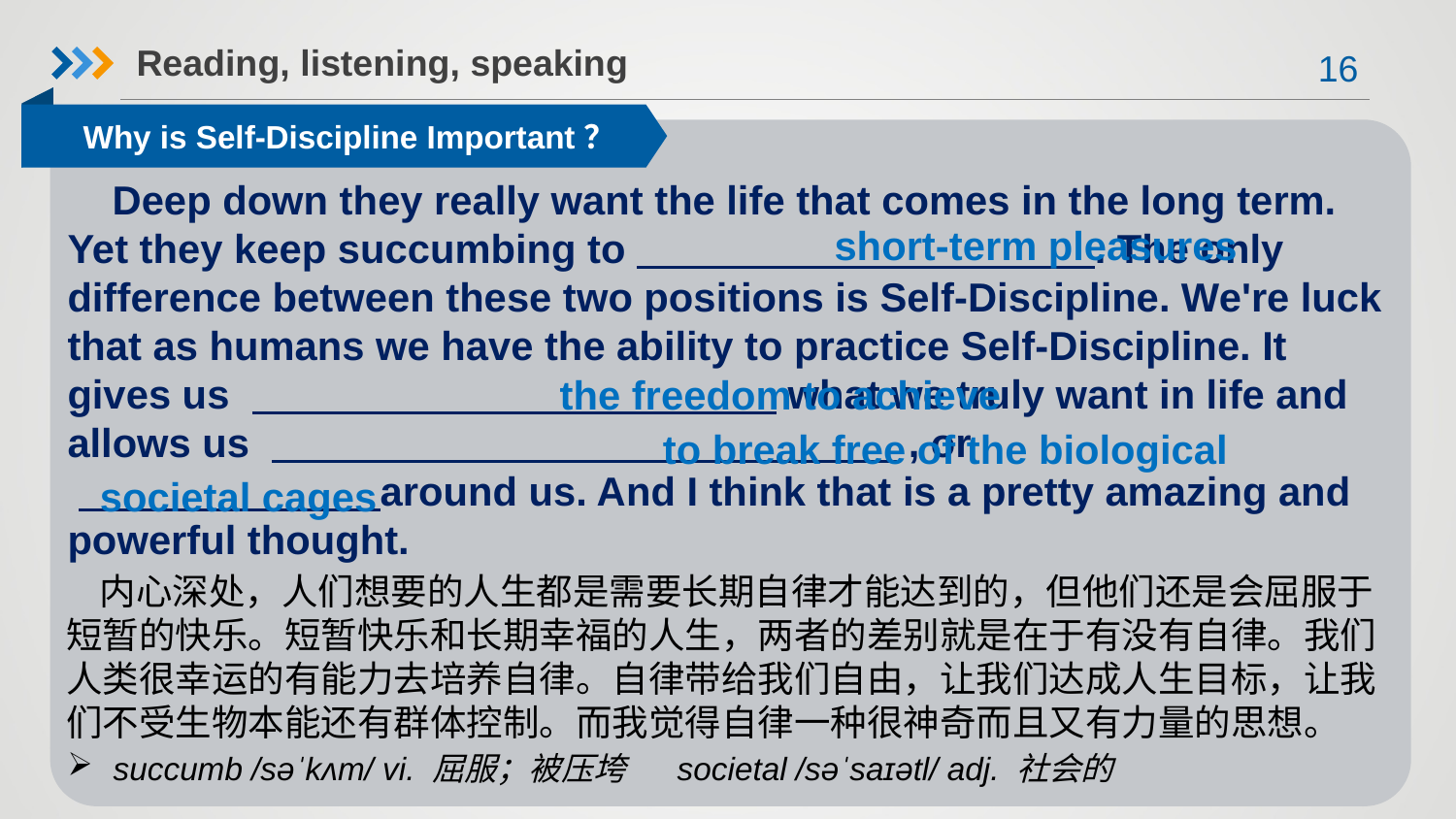

Reading, listening, speaking

Why is Self-Discipline Important？

    Deep down they really want the life that comes in the long term. Yet they keep succumbing to                                          . The only difference between these two positions is Self-Discipline. We're luck that as humans we have the ability to practice Self-Discipline. It gives us                                                  what we truly want in life and allows us                                                           , or
                            around us. And I think that is a pretty amazing and powerful thought.
short-term pleasures
the freedom to achieve
to break free of the biological
societal cages
   内心深处，人们想要的人生都是需要长期自律才能达到的，但他们还是会屈服于短暂的快乐。短暂快乐和长期幸福的人生，两者的差别就是在于有没有自律。我们人类很幸运的有能力去培养自律。自律带给我们自由，让我们达成人生目标，让我们不受生物本能还有群体控制。而我觉得自律一种很神奇而且又有力量的思想。
succumb /səˈkʌm/ vi. 屈服；被压垮      societal /səˈsaɪətl/ adj. 社会的